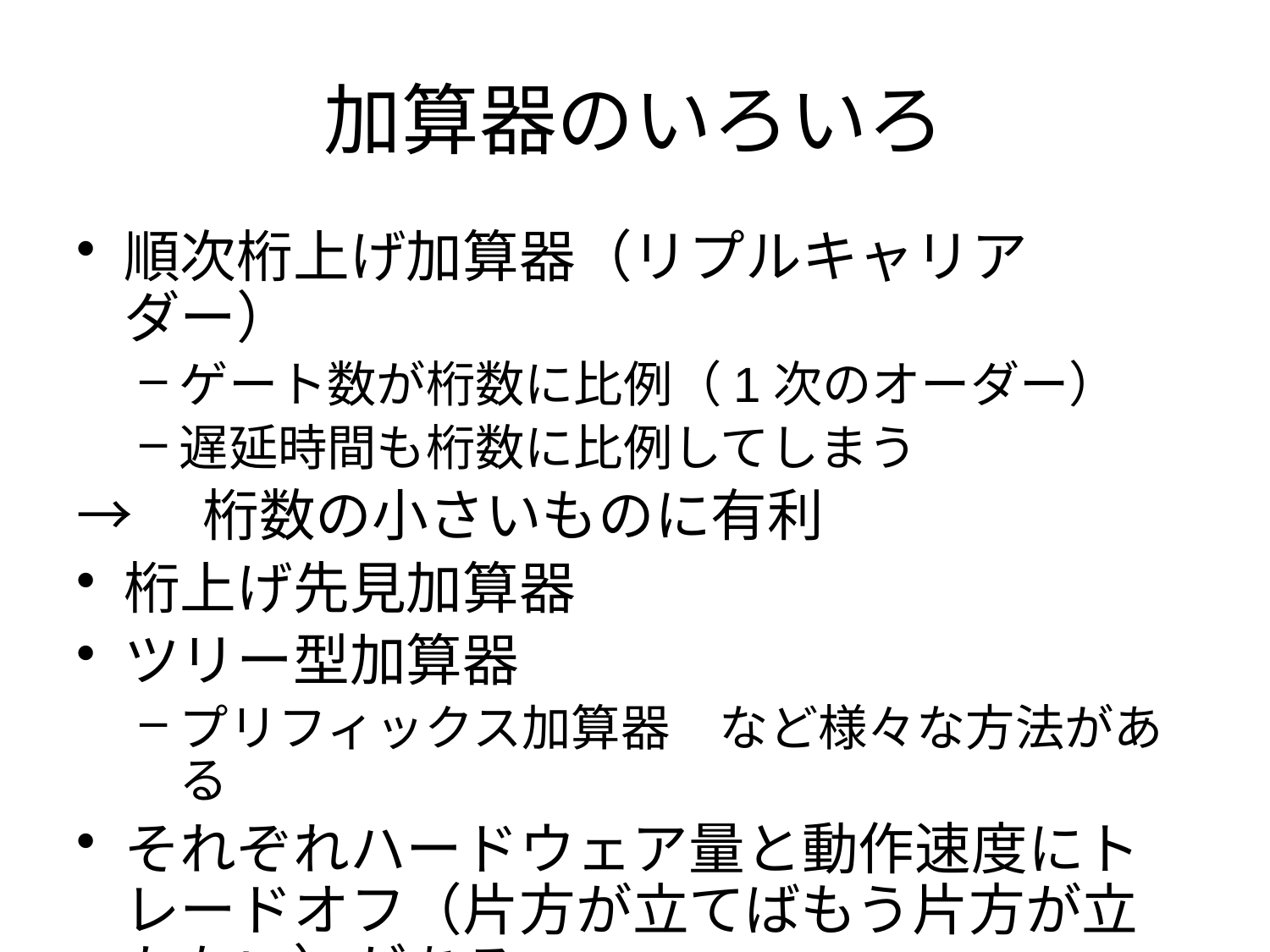

# 加算器のいろいろ
順次桁上げ加算器（リプルキャリアダー）
ゲート数が桁数に比例（1次のオーダー）
遅延時間も桁数に比例してしまう
→　桁数の小さいものに有利
桁上げ先見加算器
ツリー型加算器
プリフィックス加算器　など様々な方法がある
それぞれハードウェア量と動作速度にトレードオフ（片方が立てばもう片方が立たない）がある